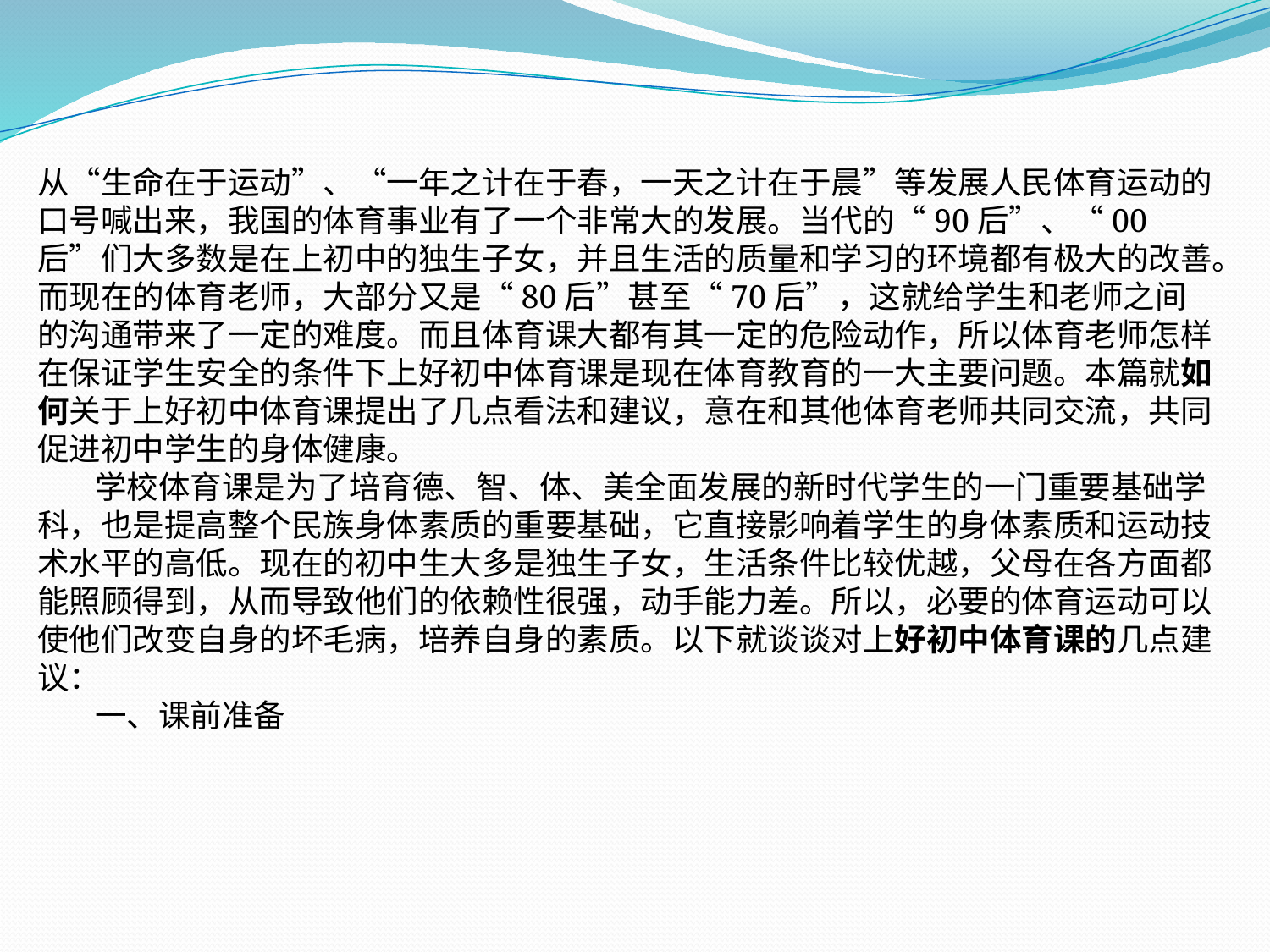

从“生命在于运动”、“一年之计在于春，一天之计在于晨”等发展人民体育运动的口号喊出来，我国的体育事业有了一个非常大的发展。当代的“90后”、“00后”们大多数是在上初中的独生子女，并且生活的质量和学习的环境都有极大的改善。而现在的体育老师，大部分又是“80后”甚至“70后”，这就给学生和老师之间的沟通带来了一定的难度。而且体育课大都有其一定的危险动作，所以体育老师怎样在保证学生安全的条件下上好初中体育课是现在体育教育的一大主要问题。本篇就如何关于上好初中体育课提出了几点看法和建议，意在和其他体育老师共同交流，共同促进初中学生的身体健康。
        学校体育课是为了培育德、智、体、美全面发展的新时代学生的一门重要基础学科，也是提高整个民族身体素质的重要基础，它直接影响着学生的身体素质和运动技术水平的高低。现在的初中生大多是独生子女，生活条件比较优越，父母在各方面都能照顾得到，从而导致他们的依赖性很强，动手能力差。所以，必要的体育运动可以使他们改变自身的坏毛病，培养自身的素质。以下就谈谈对上好初中体育课的几点建议：
        一、课前准备